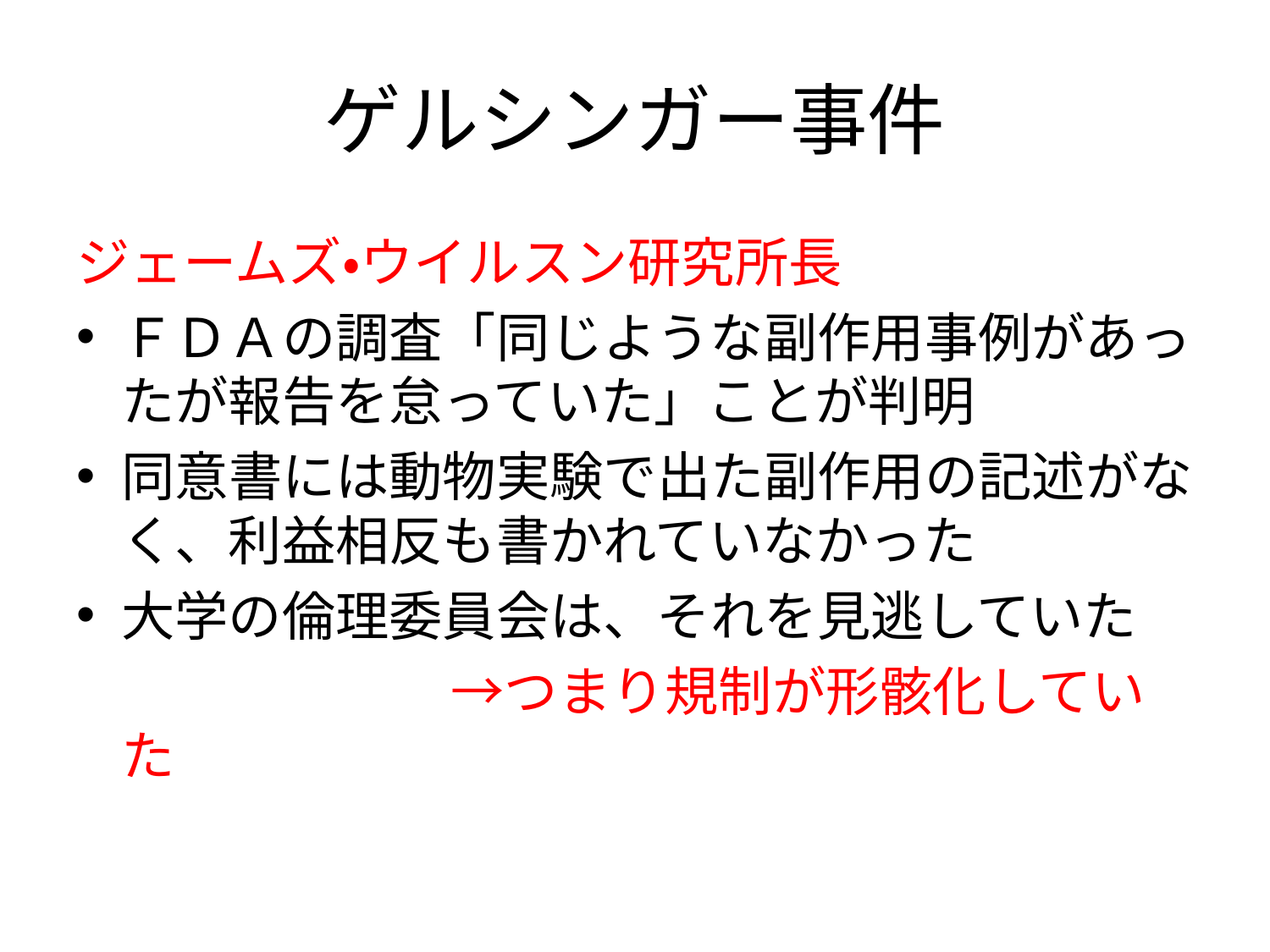

# ゲルシンガー事件
ジェームズ・ウイルスン研究所長
ＦＤＡの調査「同じような副作用事例があったが報告を怠っていた」ことが判明
同意書には動物実験で出た副作用の記述がなく、利益相反も書かれていなかった
大学の倫理委員会は、それを見逃していた
　　　　　　　→つまり規制が形骸化していた